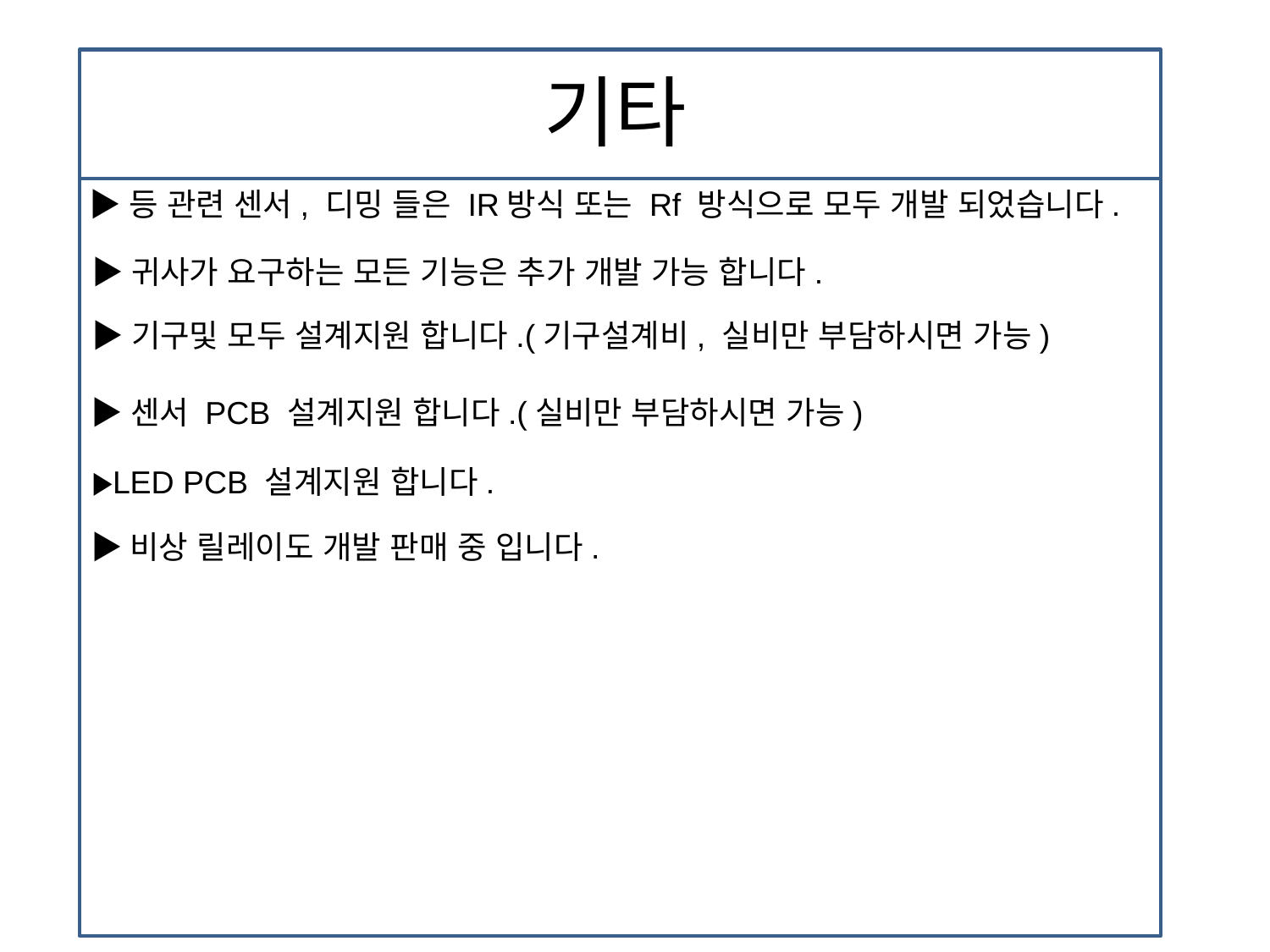

# 기타
▶등 관련 센서, 디밍 들은 IR방식 또는 Rf 방식으로 모두 개발 되었습니다.

▶귀사가 요구하는 모든 기능은 추가 개발 가능 합니다.
▶기구및 모두 설계지원 합니다.(기구설계비, 실비만 부담하시면 가능)
▶센서 PCB 설계지원 합니다.(실비만 부담하시면 가능)
▶LED PCB 설계지원 합니다.
▶비상 릴레이도 개발 판매 중 입니다.